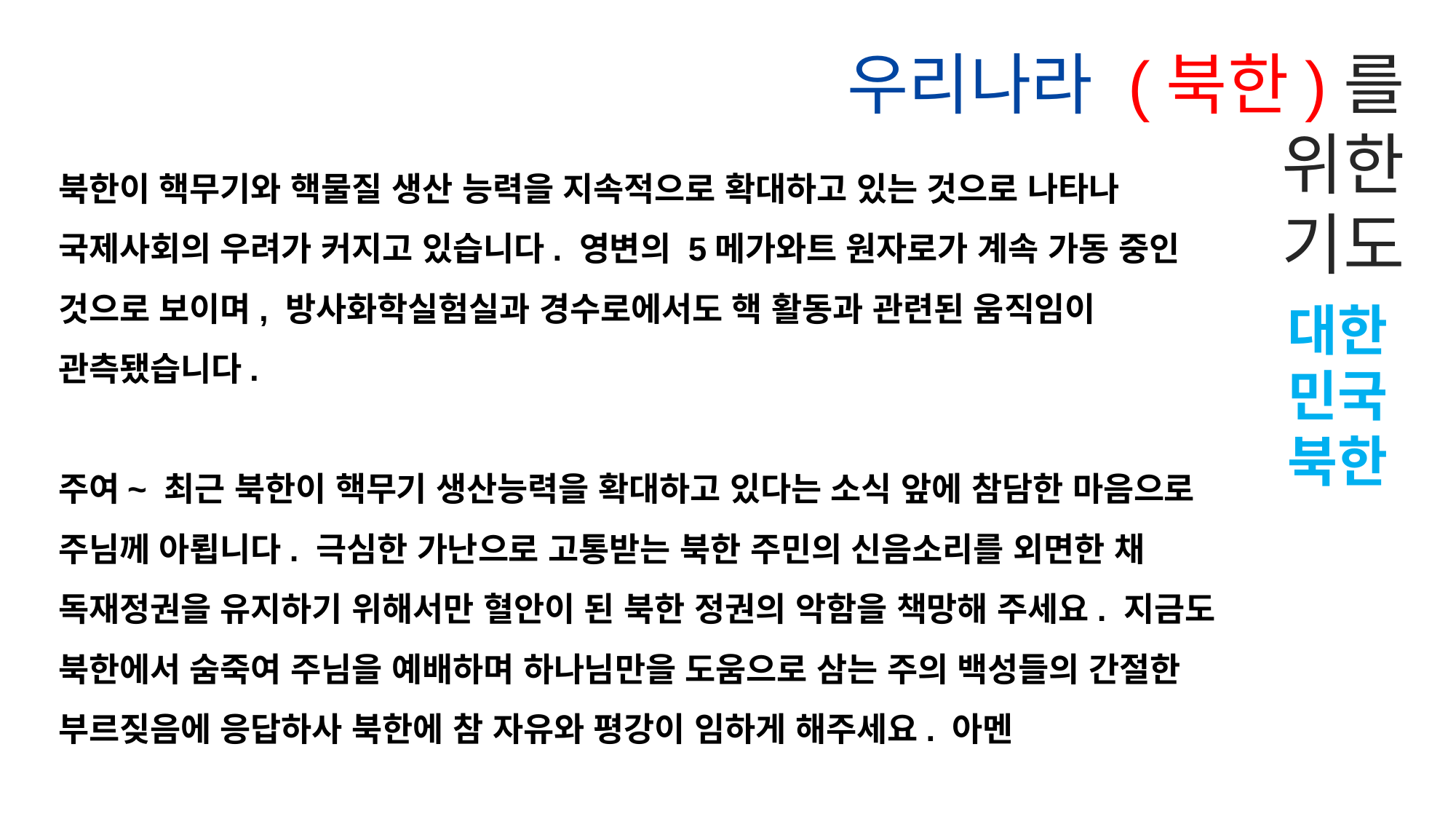

우리나라 (북한)를
위한
기도
북한이 핵무기와 핵물질 생산 능력을 지속적으로 확대하고 있는 것으로 나타나 국제사회의 우려가 커지고 있습니다. 영변의 5메가와트 원자로가 계속 가동 중인 것으로 보이며, 방사화학실험실과 경수로에서도 핵 활동과 관련된 움직임이 관측됐습니다.

주여~ 최근 북한이 핵무기 생산능력을 확대하고 있다는 소식 앞에 참담한 마음으로 주님께 아룁니다. 극심한 가난으로 고통받는 북한 주민의 신음소리를 외면한 채 독재정권을 유지하기 위해서만 혈안이 된 북한 정권의 악함을 책망해 주세요. 지금도 북한에서 숨죽여 주님을 예배하며 하나님만을 도움으로 삼는 주의 백성들의 간절한 부르짖음에 응답하사 북한에 참 자유와 평강이 임하게 해주세요. 아멘
대한민국북한